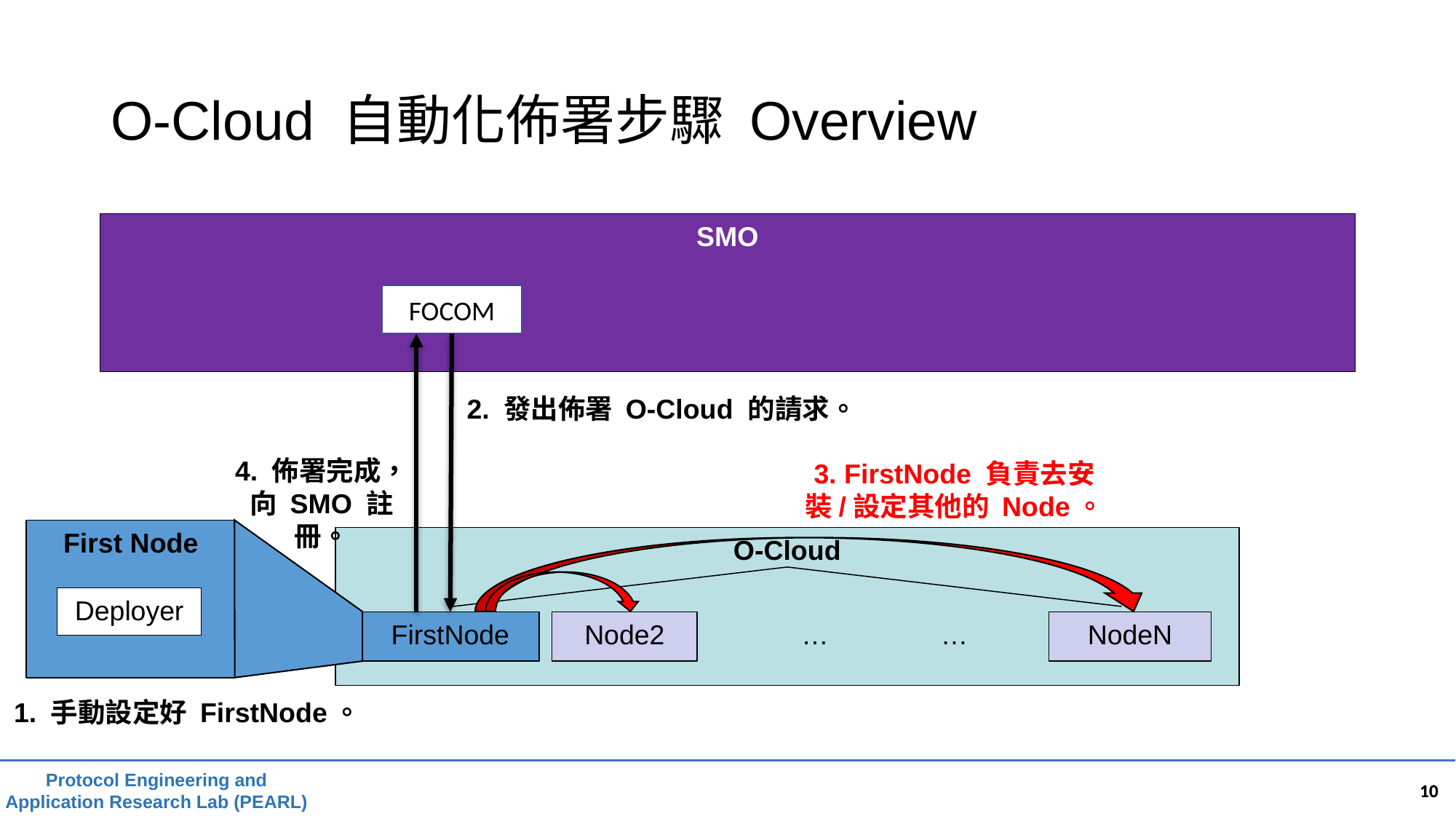

# O-Cloud 自動化佈署步驟 Overview
SMO
FOCOM
2. 發出佈署 O-Cloud 的請求。
4. 佈署完成，向 SMO 註冊。
3. FirstNode 負責去安裝/設定其他的 Node。

First Node

O-Cloud
…
…
FirstNode
Node2
NodeN
Deployer
1. 手動設定好 FirstNode。